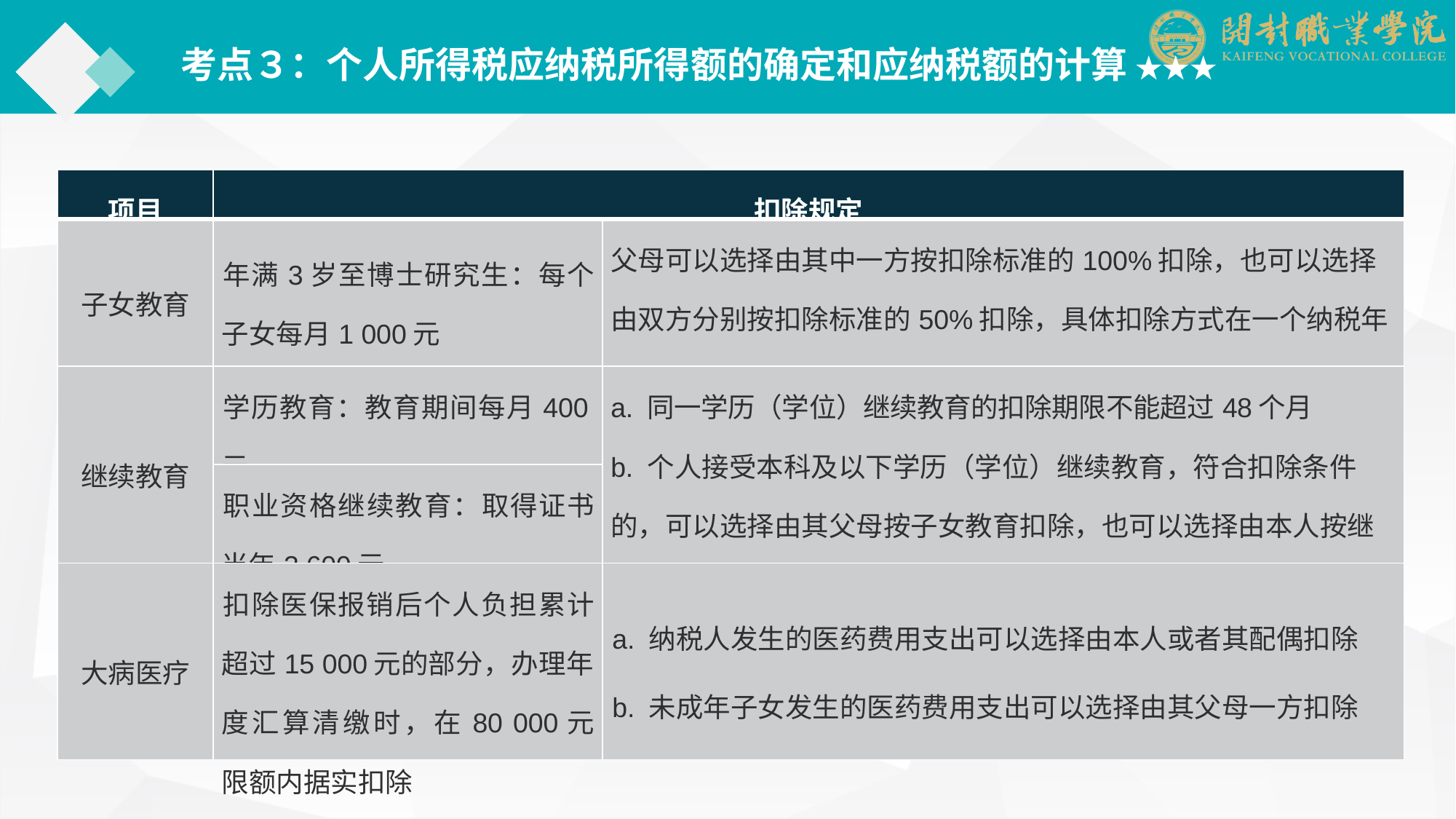

考点３：个人所得税应纳税所得额的确定和应纳税额的计算 ★★★
| 项目 | 扣除规定 |  |
| --- | --- | --- |
| 子女教育 | 年满3岁至博士研究生：每个子女每月1 000元 | 父母可以选择由其中一方按扣除标准的100%扣除，也可以选择由双方分别按扣除标准的50%扣除，具体扣除方式在一个纳税年度内不能变更 |
| 继续教育 | 学历教育：教育期间每月400元 | a. 同一学历（学位）继续教育的扣除期限不能超过48个月 b. 个人接受本科及以下学历（学位）继续教育，符合扣除条件的，可以选择由其父母按子女教育扣除，也可以选择由本人按继续教育扣除，但不得同时扣除 |
|  | 职业资格继续教育：取得证书当年3 600元 |  |
| 大病医疗 | 扣除医保报销后个人负担累计超过15 000元的部分，办理年度汇算清缴时，在80 000元限额内据实扣除 | a. 纳税人发生的医药费用支出可以选择由本人或者其配偶扣除 b. 未成年子女发生的医药费用支出可以选择由其父母一方扣除 |